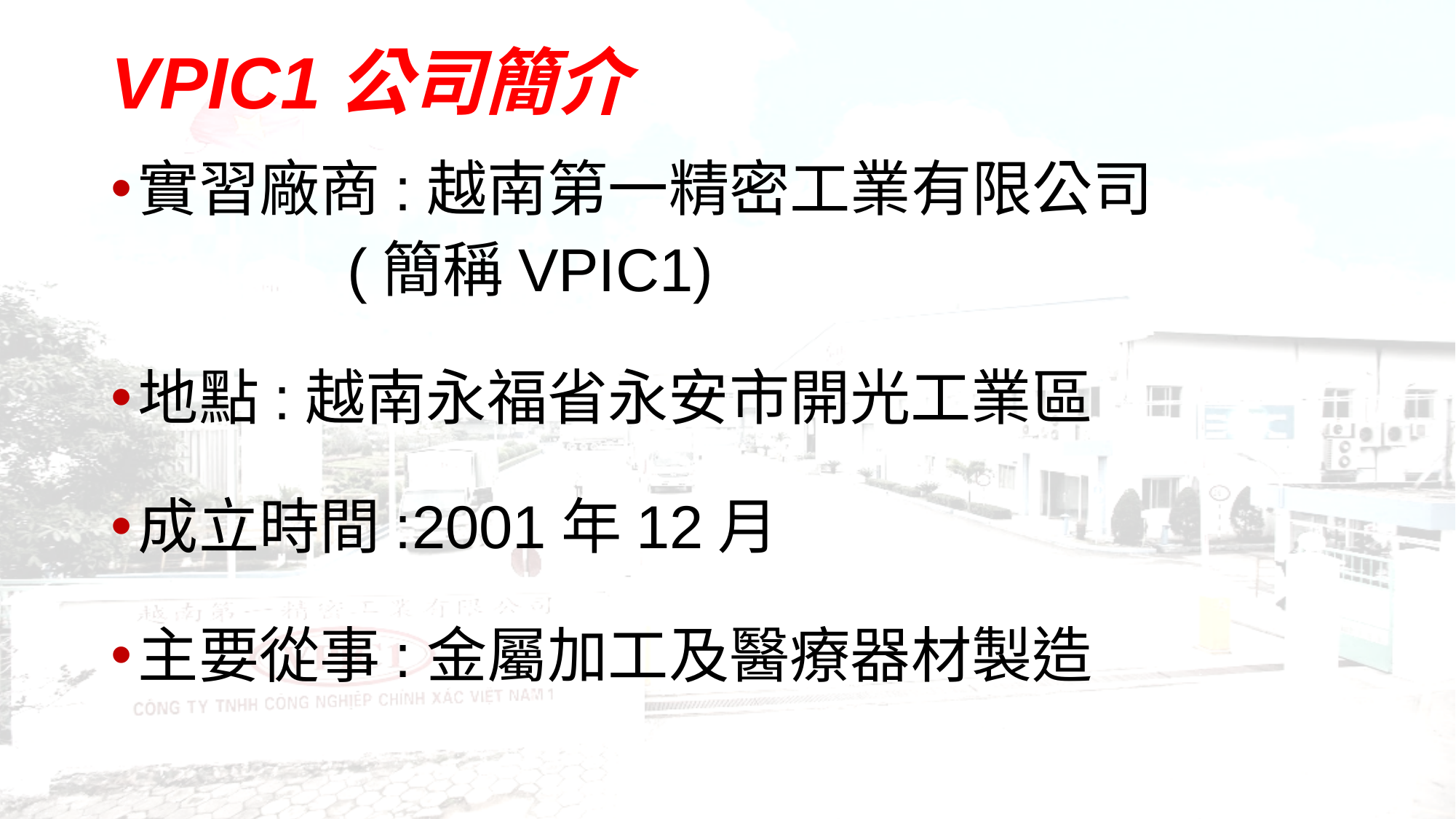

# VPIC1公司簡介
實習廠商:越南第一精密工業有限公司
              (簡稱VPIC1)

地點:越南永福省永安市開光工業區

成立時間:2001年12月

主要從事:金屬加工及醫療器材製造